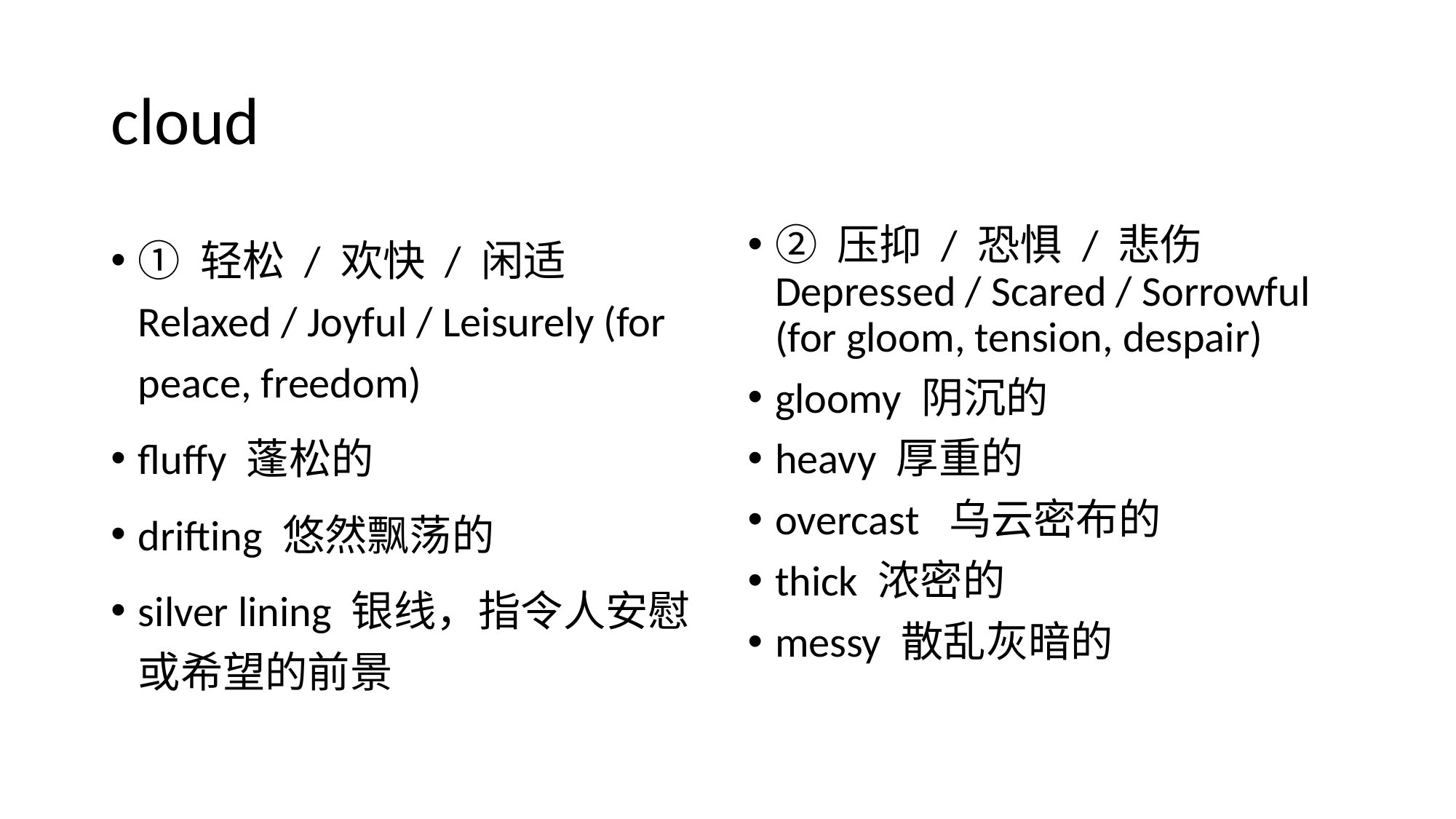

# cloud
① 轻松 / 欢快 / 闲适 Relaxed / Joyful / Leisurely (for peace, freedom)
fluffy 蓬松的
drifting 悠然飘荡的
silver lining 银线，指令人安慰或希望的前景
② 压抑 / 恐惧 / 悲伤 Depressed / Scared / Sorrowful (for gloom, tension, despair)
gloomy 阴沉的
heavy 厚重的
overcast  乌云密布的
thick 浓密的
messy 散乱灰暗的